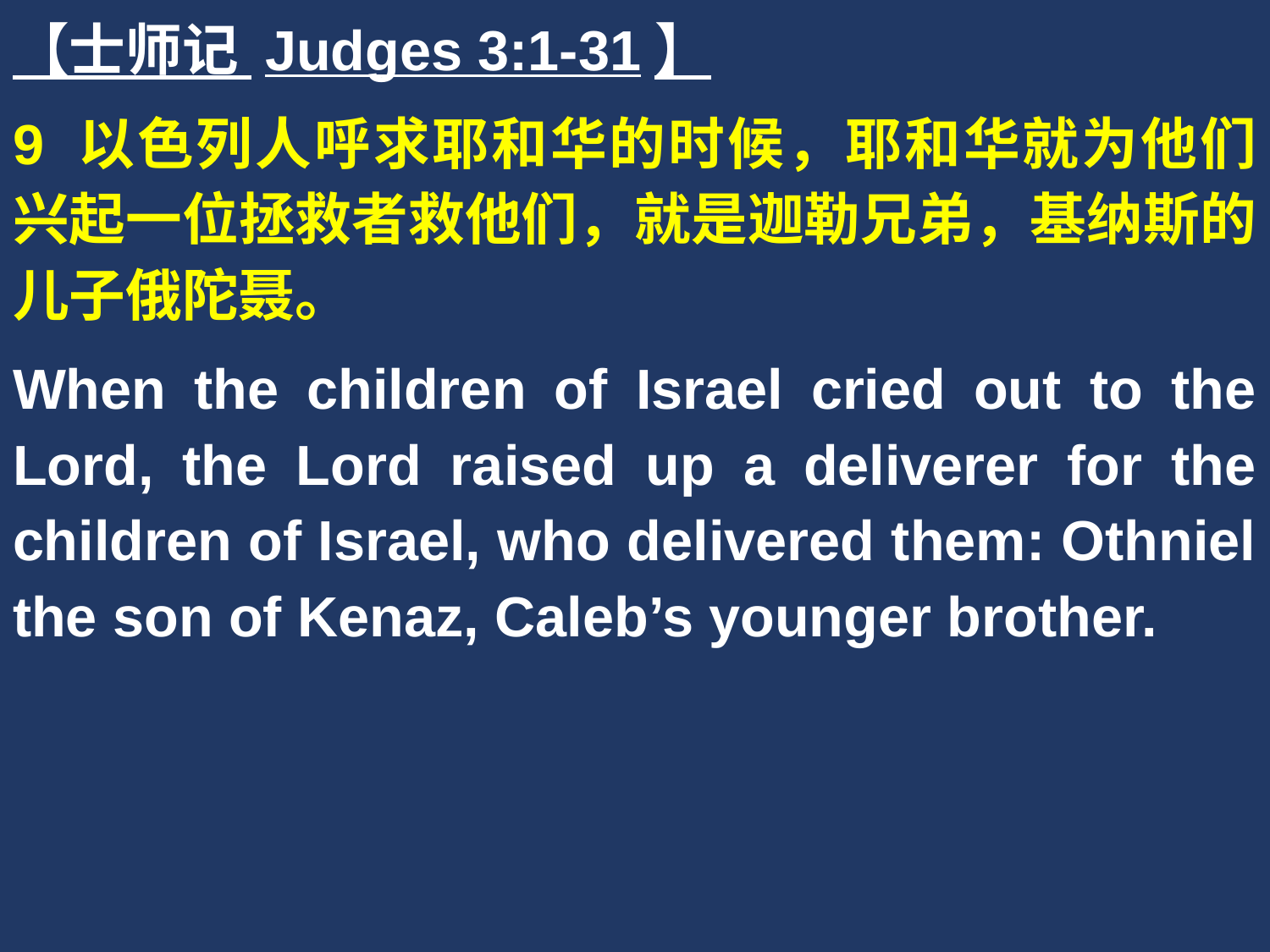

【士师记 Judges 3:1-31】
9 以色列人呼求耶和华的时候，耶和华就为他们兴起一位拯救者救他们，就是迦勒兄弟，基纳斯的儿子俄陀聂。
When the children of Israel cried out to the Lord, the Lord raised up a deliverer for the children of Israel, who delivered them: Othniel the son of Kenaz, Caleb’s younger brother.